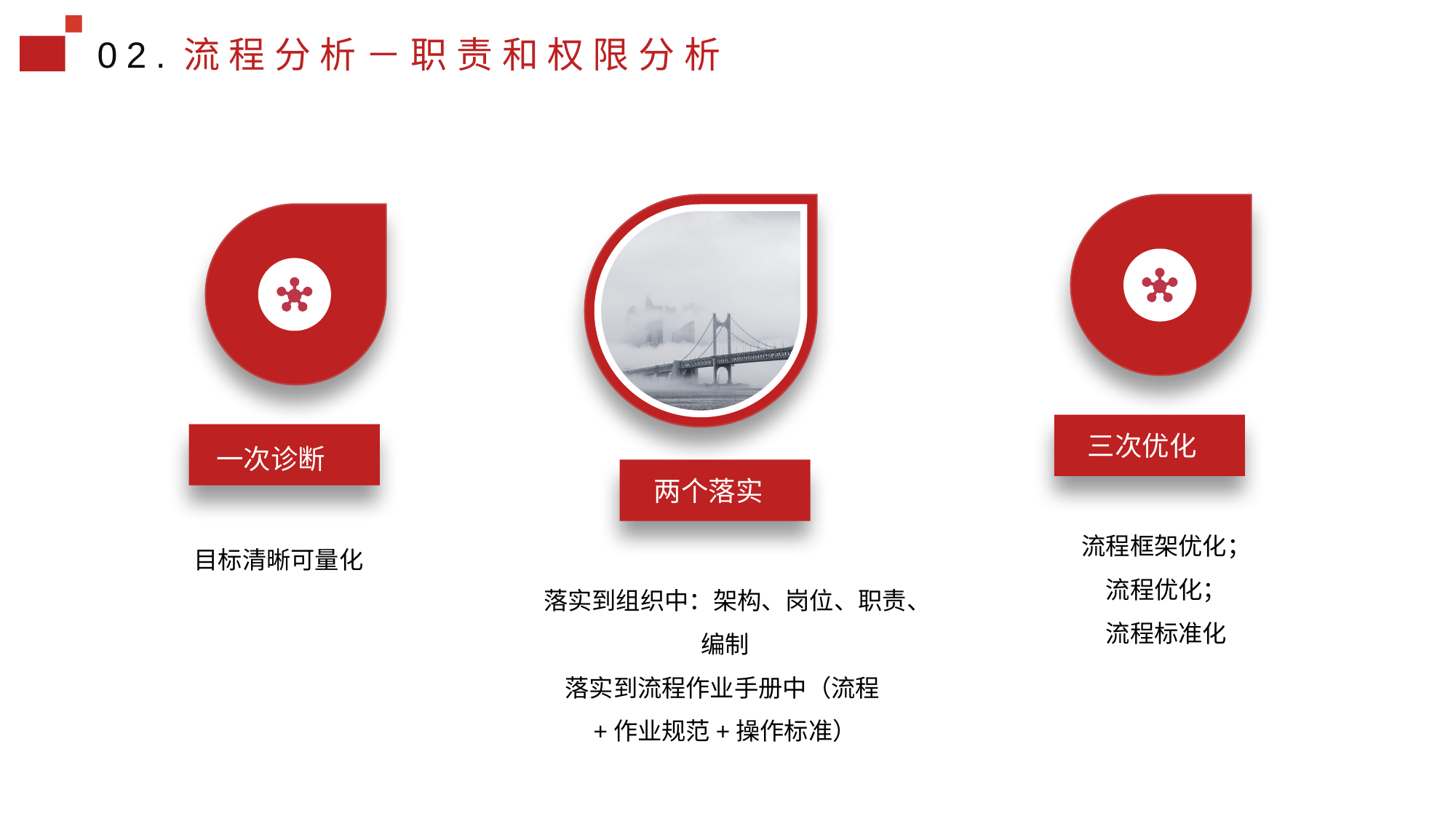

02.流程分析－职责和权限分析

三次优化

一次诊断

两个落实
流程框架优化；
流程优化；
流程标准化
目标清晰可量化
落实到组织中：架构、岗位、职责、编制
落实到流程作业手册中（流程+作业规范+操作标准）